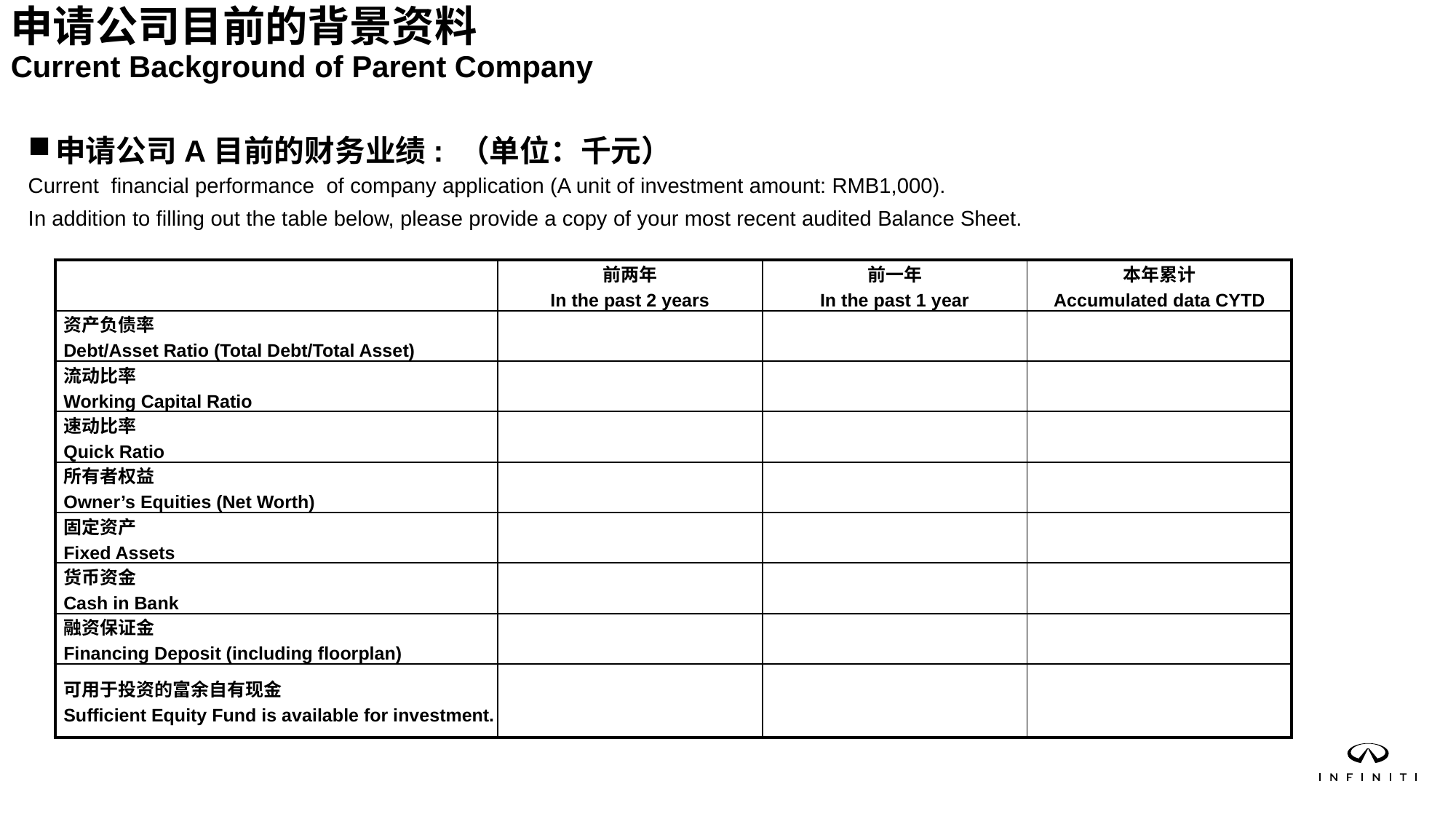

申请公司目前的背景资料
Current Background of Parent Company
申请公司A目前的财务业绩: （单位：千元）
Current  financial performance  of company application (A unit of investment amount: RMB1,000).
In addition to filling out the table below, please provide a copy of your most recent audited Balance Sheet.
|  | 前两年 In the past 2 years | 前一年 In the past 1 year | 本年累计 Accumulated data CYTD |
| --- | --- | --- | --- |
| 资产负债率 Debt/Asset Ratio (Total Debt/Total Asset) |  |  |  |
| 流动比率 Working Capital Ratio |  |  |  |
| 速动比率 Quick Ratio |  |  |  |
| 所有者权益 Owner’s Equities (Net Worth) |  |  |  |
| 固定资产 Fixed Assets |  |  |  |
| 货币资金 Cash in Bank |  |  |  |
| 融资保证金 Financing Deposit (including floorplan) |  |  |  |
| 可用于投资的富余自有现金 Sufficient Equity Fund is available for investment. |  |  |  |